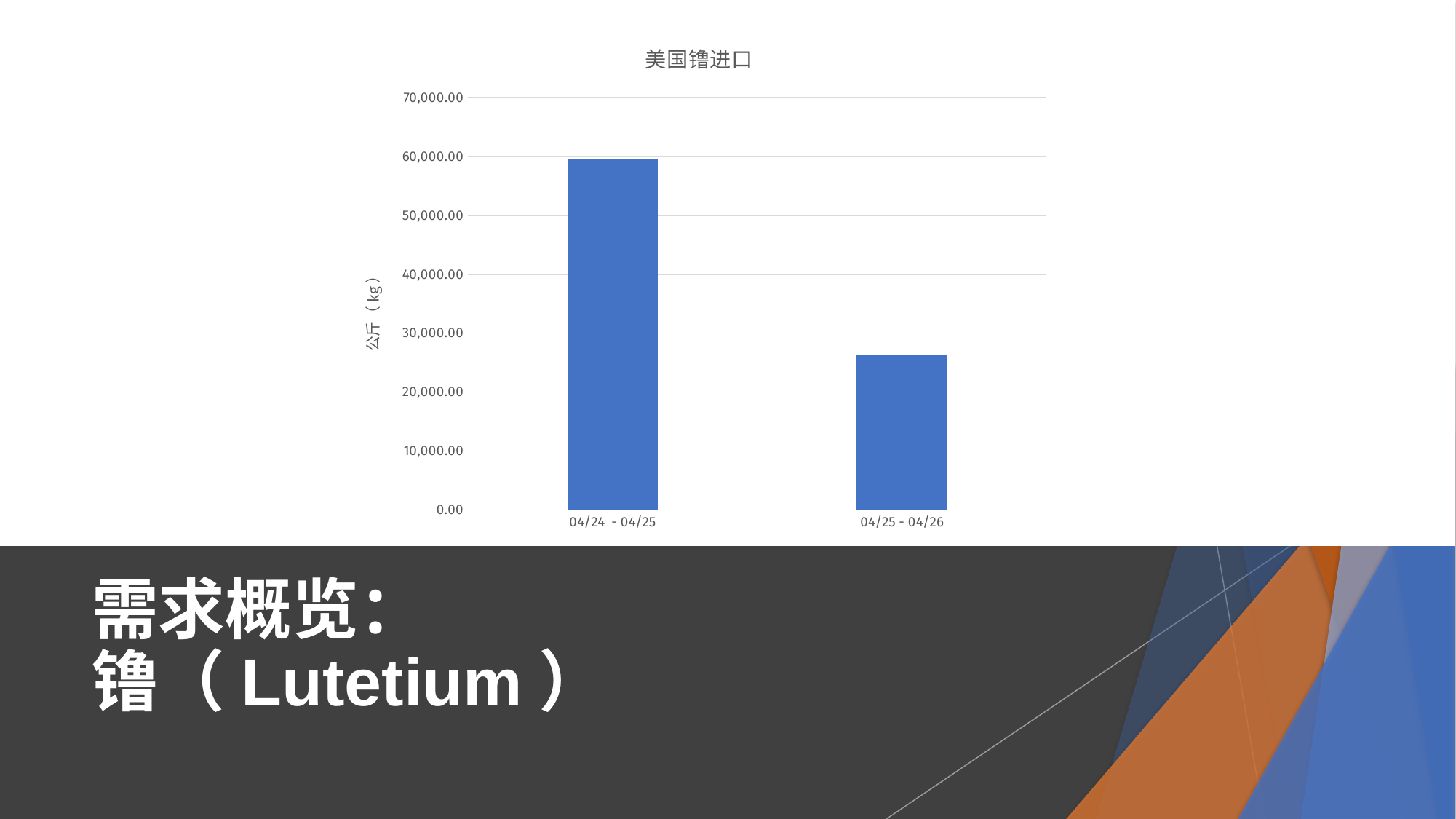

### Chart: 美国镥进口

| Category | Lu |
|---|---|
| 04/24  - 04/25 | 59600.0 |
| 04/25 - 04/26 | 26250.0 |
# 需求概览： 镥（Lutetium）